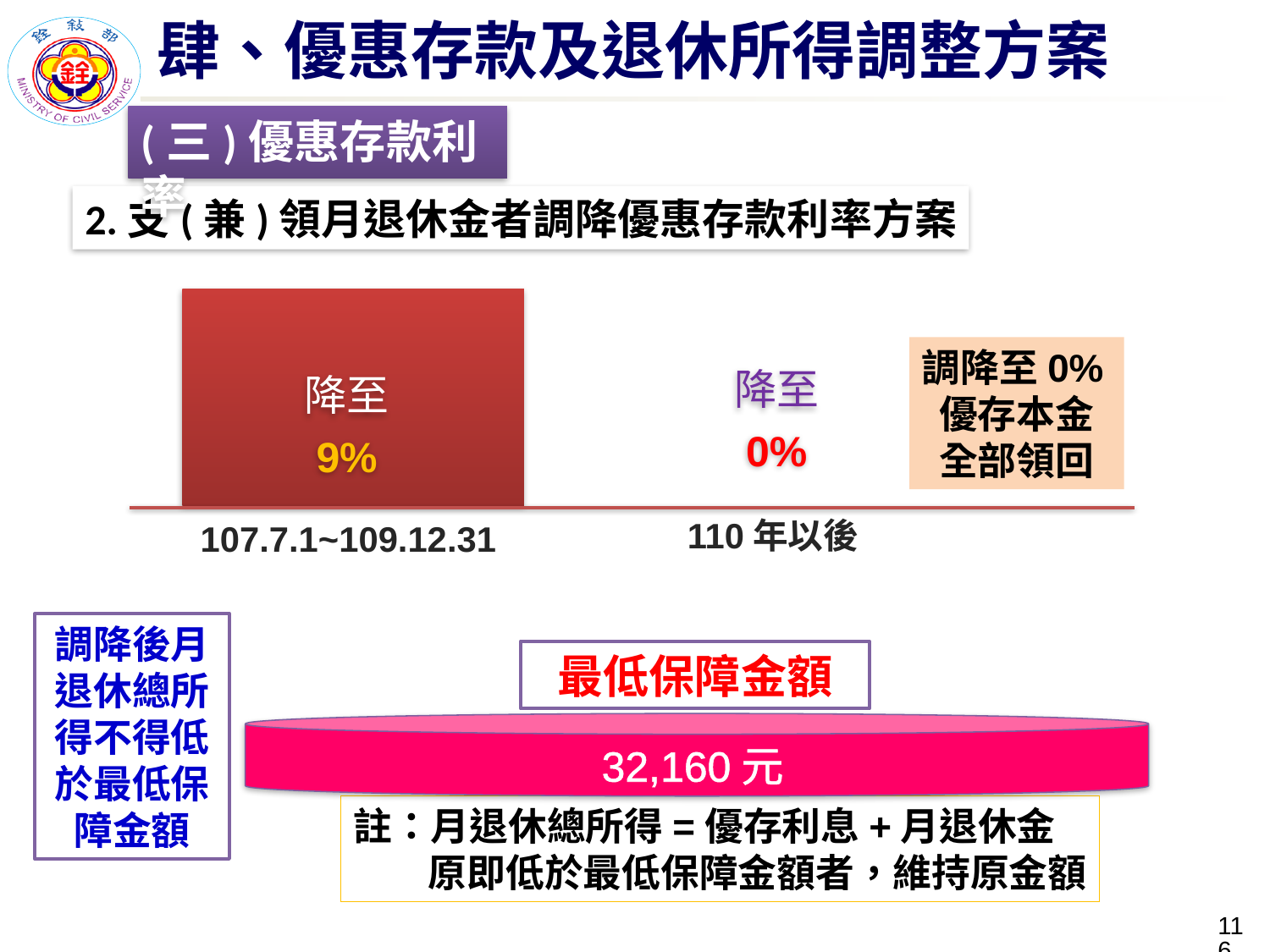

肆、優惠存款及退休所得調整方案
(三)優惠存款利率

2.支(兼)領月退休金者調降優惠存款利率方案

降至
0%
降至
9%
110年以後
107.7.1~109.12.31
調降至0%優存本金全部領回
調降後月退休總所得不得低於最低保障金額
最低保障金額

32,160元
註：月退休總所得=優存利息+月退休金
原即低於最低保障金額者，維持原金額
116